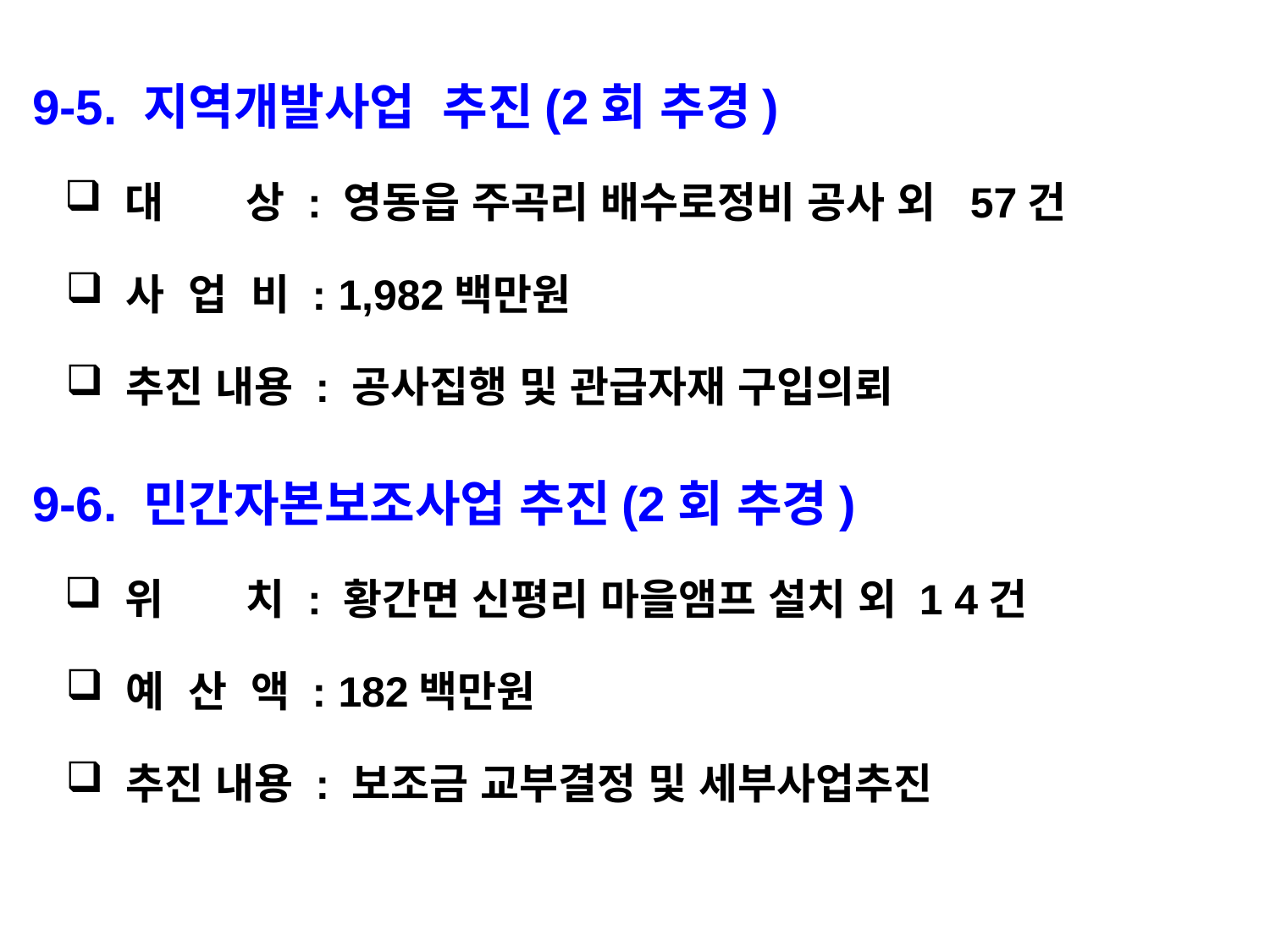

9-5. 지역개발사업  추진(2회 추경)
 대       상 : 영동읍 주곡리 배수로정비 공사 외  57건
 사  업  비 : 1,982백만원
 추진 내용 : 공사집행 및 관급자재 구입의뢰
9-6. 민간자본보조사업 추진(2회 추경)
 위       치 : 황간면 신평리 마을앰프 설치 외 1 4건
 예  산  액 : 182백만원
 추진 내용 : 보조금 교부결정 및 세부사업추진